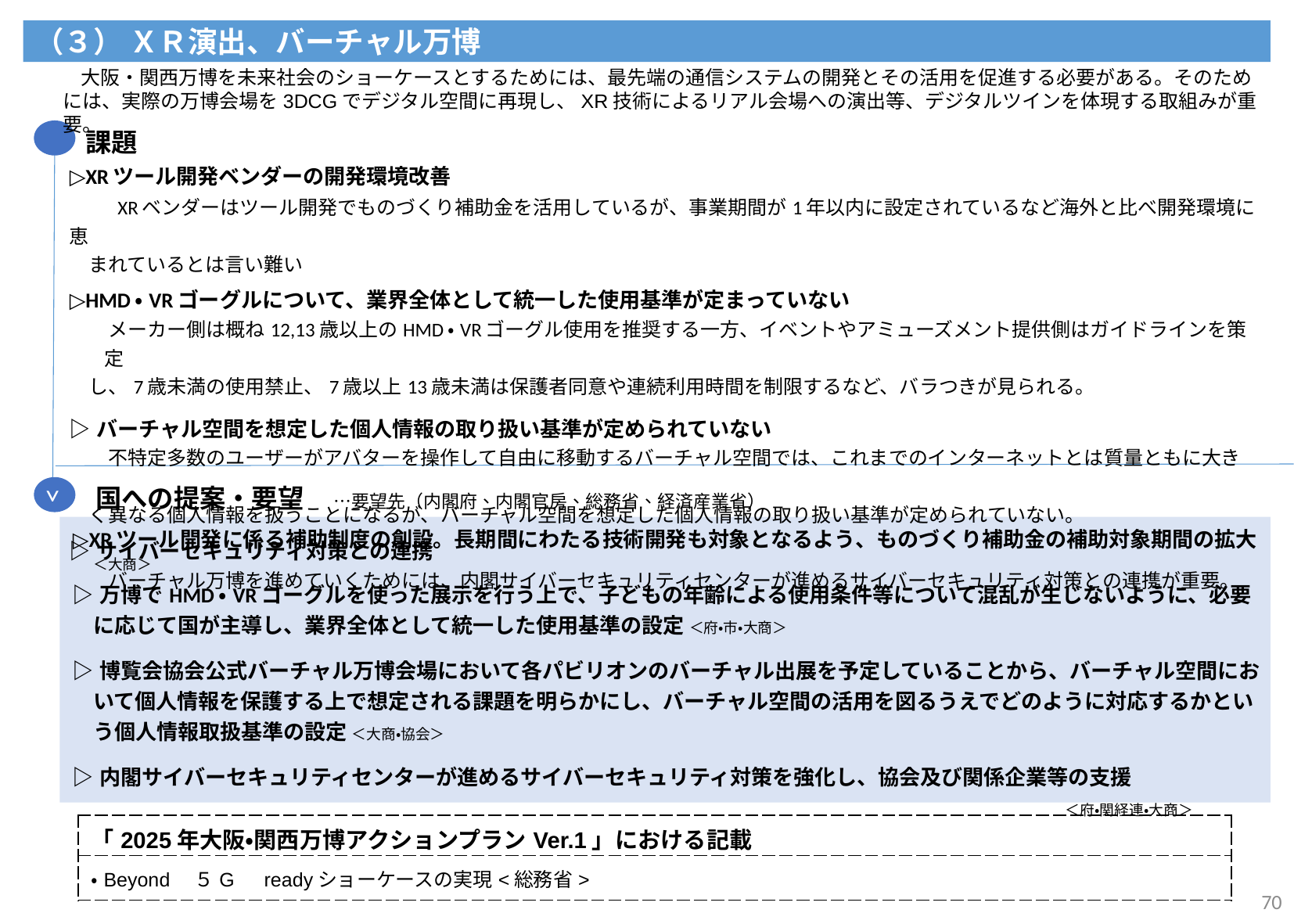

（３） ＸＲ演出、バーチャル万博
　大阪・関西万博を未来社会のショーケースとするためには、最先端の通信システムの開発とその活用を促進する必要がある。そのためには、実際の万博会場を3DCGでデジタル空間に再現し、XR技術によるリアル会場への演出等、デジタルツインを体現する取組みが重要。
課題

| ▷XRツール開発ベンダーの開発環境改善 　　XRベンダーはツール開発でものづくり補助金を活用しているが、事業期間が1年以内に設定されているなど海外と比べ開発環境に恵 　まれているとは言い難い ▷HMD・VRゴーグルについて、業界全体として統一した使用基準が定まっていない 　　メーカー側は概ね12,13歳以上のHMD・VRゴーグル使用を推奨する一方、イベントやアミューズメント提供側はガイドラインを策定 　し、7歳未満の使用禁止、7歳以上13歳未満は保護者同意や連続利用時間を制限するなど、バラつきが見られる。 |
| --- |
| ▷バーチャル空間を想定した個人情報の取り扱い基準が定められていない 　　不特定多数のユーザーがアバターを操作して自由に移動するバーチャル空間では、これまでのインターネットとは質量ともに大き　 　く異なる個人情報を扱うことになるが、バーチャル空間を想定した個人情報の取り扱い基準が定められていない。 ▷サイバーセキュリティ対策との連携 　　バーチャル万博を進めていくためには、内閣サイバーセキュリティセンターが進めるサイバーセキュリティ対策との連携が重要。 |
>
国への提案・要望　 …要望先（内閣府、内閣官房、総務省、経済産業省）

| ▷XRツール開発に係る補助制度の創設。長期間にわたる技術開発も対象となるよう、ものづくり補助金の補助対象期間の拡大＜大商＞ |
| --- |
| ▷万博でHMD・VRゴーグルを使った展示を行う上で、子どもの年齢による使用条件等について混乱が生じないように、必要に応じて国が主導し、業界全体として統一した使用基準の設定 ＜府・市・大商＞ ▷博覧会協会公式バーチャル万博会場において各パビリオンのバーチャル出展を予定していることから、バーチャル空間において個人情報を保護する上で想定される課題を明らかにし、バーチャル空間の活用を図るうえでどのように対応するかという個人情報取扱基準の設定 ＜大商・協会＞ ▷内閣サイバーセキュリティセンターが進めるサイバーセキュリティ対策を強化し、協会及び関係企業等の支援 　　　　　　　　　　　　　　　　　　　　　　　　　　　　　　　　　　　　　　　　　　　　　　　＜府・関経連・大商＞ |

| 「2025年大阪・関西万博アクションプランVer.1」における記載 |
| --- |
| ・Beyond　５G　readyショーケースの実現<総務省> |
70